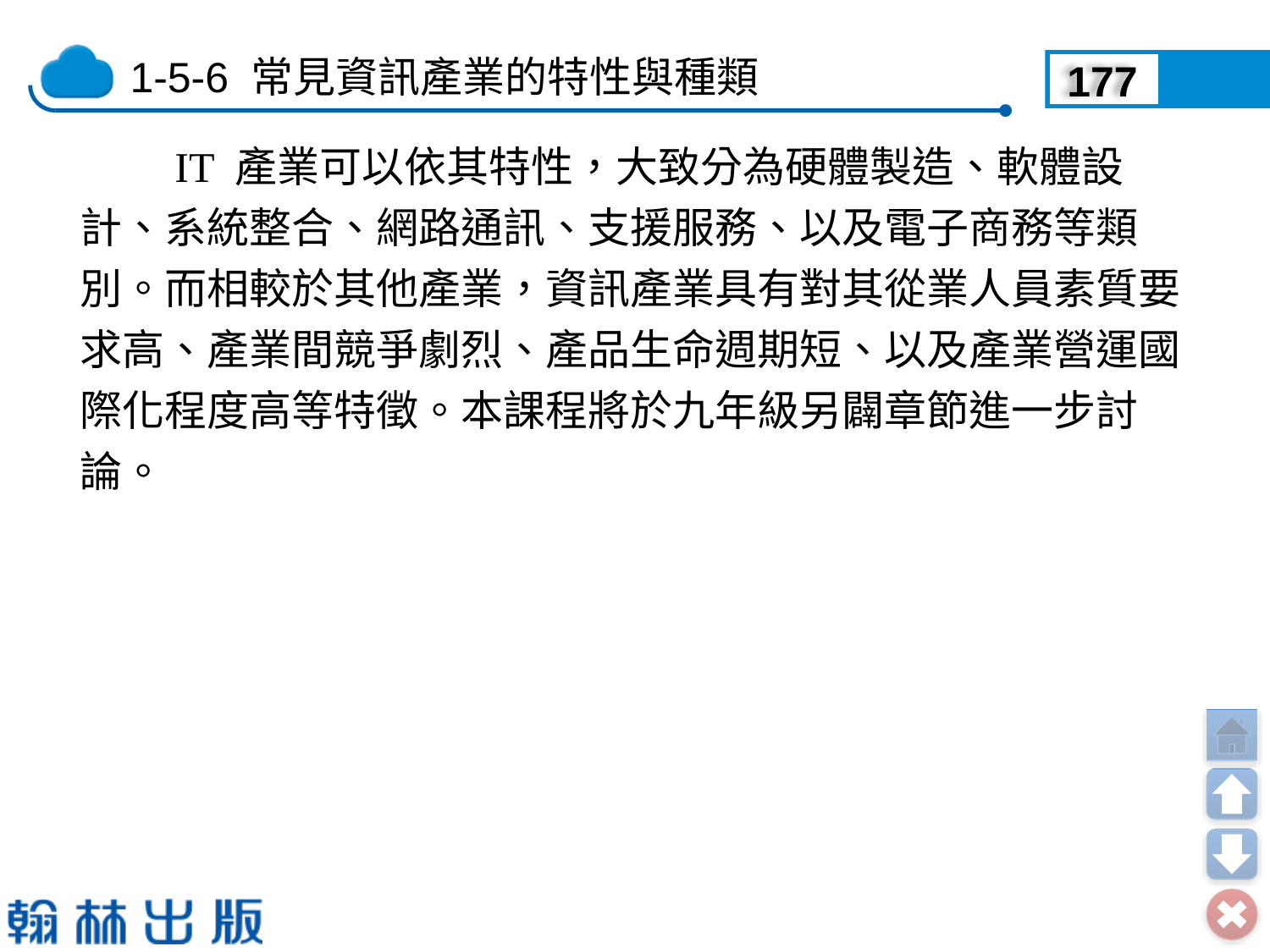

177
　　IT 產業可以依其特性，大致分為硬體製造、軟體設計、系統整合、網路通訊、支援服務、以及電子商務等類別。而相較於其他產業，資訊產業具有對其從業人員素質要求高、產業間競爭劇烈、產品生命週期短、以及產業營運國際化程度高等特徵。本課程將於九年級另闢章節進一步討論。